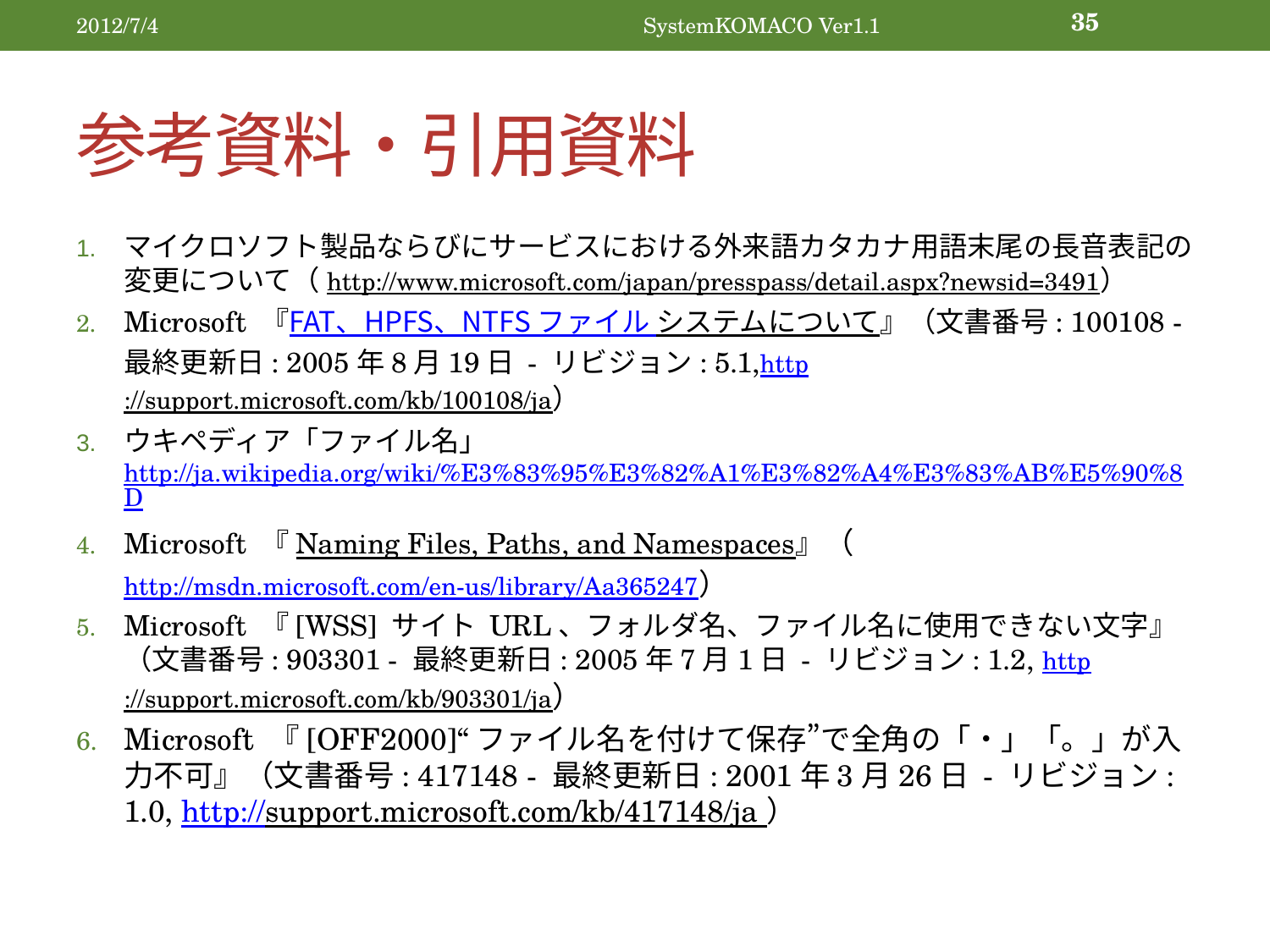

2012/7/4
SystemKOMACO Ver1.1
35
# 参考資料・引用資料
マイクロソフト製品ならびにサービスにおける外来語カタカナ用語末尾の長音表記の変更について（http://www.microsoft.com/japan/presspass/detail.aspx?newsid=3491）
Microsoft 『FAT、HPFS、NTFS ファイル システムについて』（文書番号: 100108 - 最終更新日: 2005年8月19日 - リビジョン: 5.1,http://support.microsoft.com/kb/100108/ja）
ウキペディア「ファイル名」http://ja.wikipedia.org/wiki/%E3%83%95%E3%82%A1%E3%82%A4%E3%83%AB%E5%90%8D
Microsoft 『Naming Files, Paths, and Namespaces』（http://msdn.microsoft.com/en-us/library/Aa365247）
Microsoft 『[WSS] サイト URL、フォルダ名、ファイル名に使用できない文字』（文書番号: 903301 - 最終更新日: 2005年7月1日 - リビジョン: 1.2, http://support.microsoft.com/kb/903301/ja）
Microsoft 『[OFF2000]“ファイル名を付けて保存”で全角の「・」「。」が入力不可』（文書番号: 417148 - 最終更新日: 2001年3月26日 - リビジョン: 1.0, http://support.microsoft.com/kb/417148/ja ）